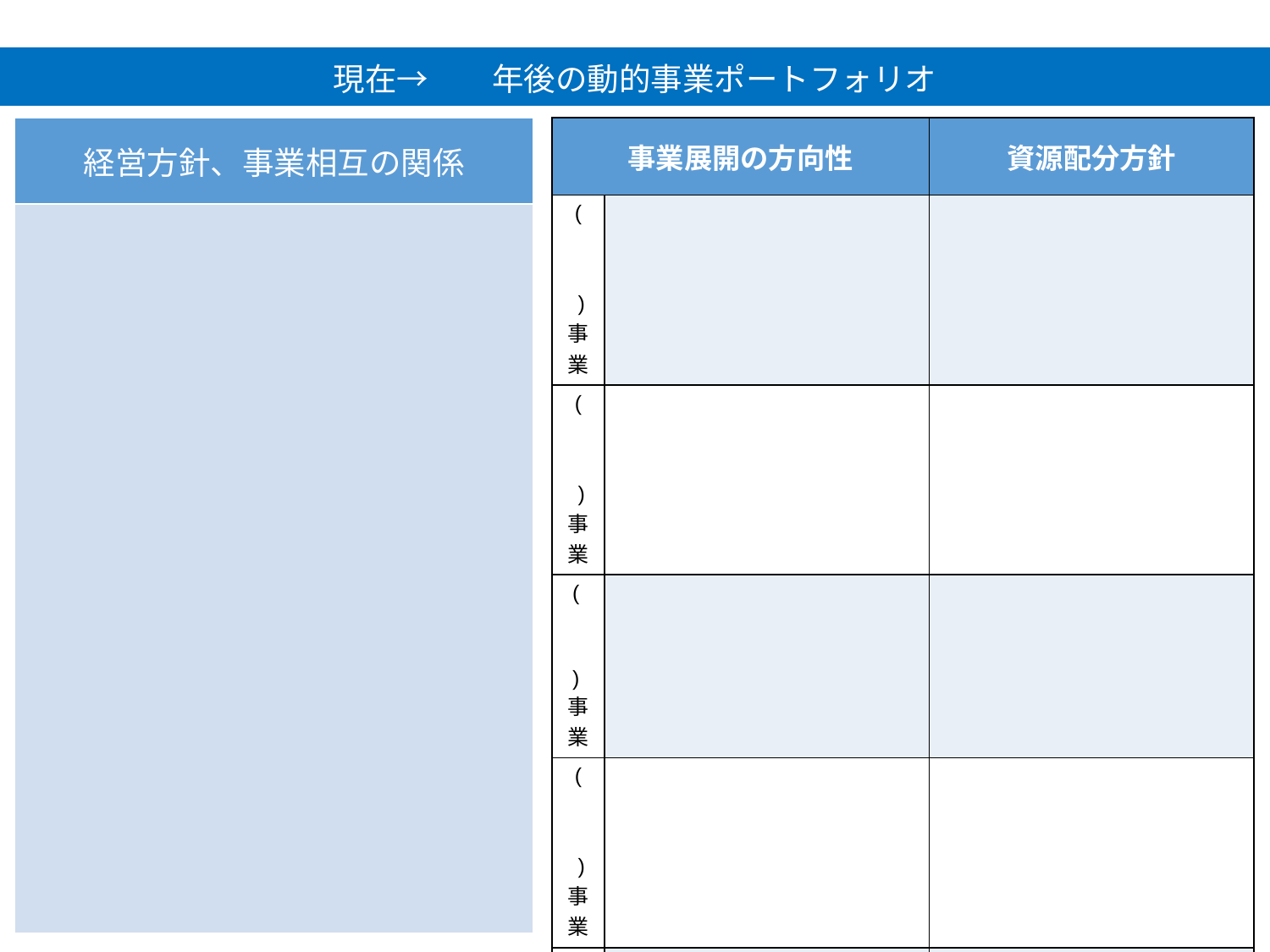

| 現在→　　年後の動的事業ポートフォリオ |
| --- |
| 経営方針、事業相互の関係 |
| --- |
|  |
| 事業展開の方向性 |  | 資源配分方針 |
| --- | --- | --- |
| ( 　　 )事業 |  |  |
| ( 　　 )事業 |  |  |
| (　　 )事業 |  |  |
| ( 　　 )事業 |  |  |
| (　　 )事業 |  |  |